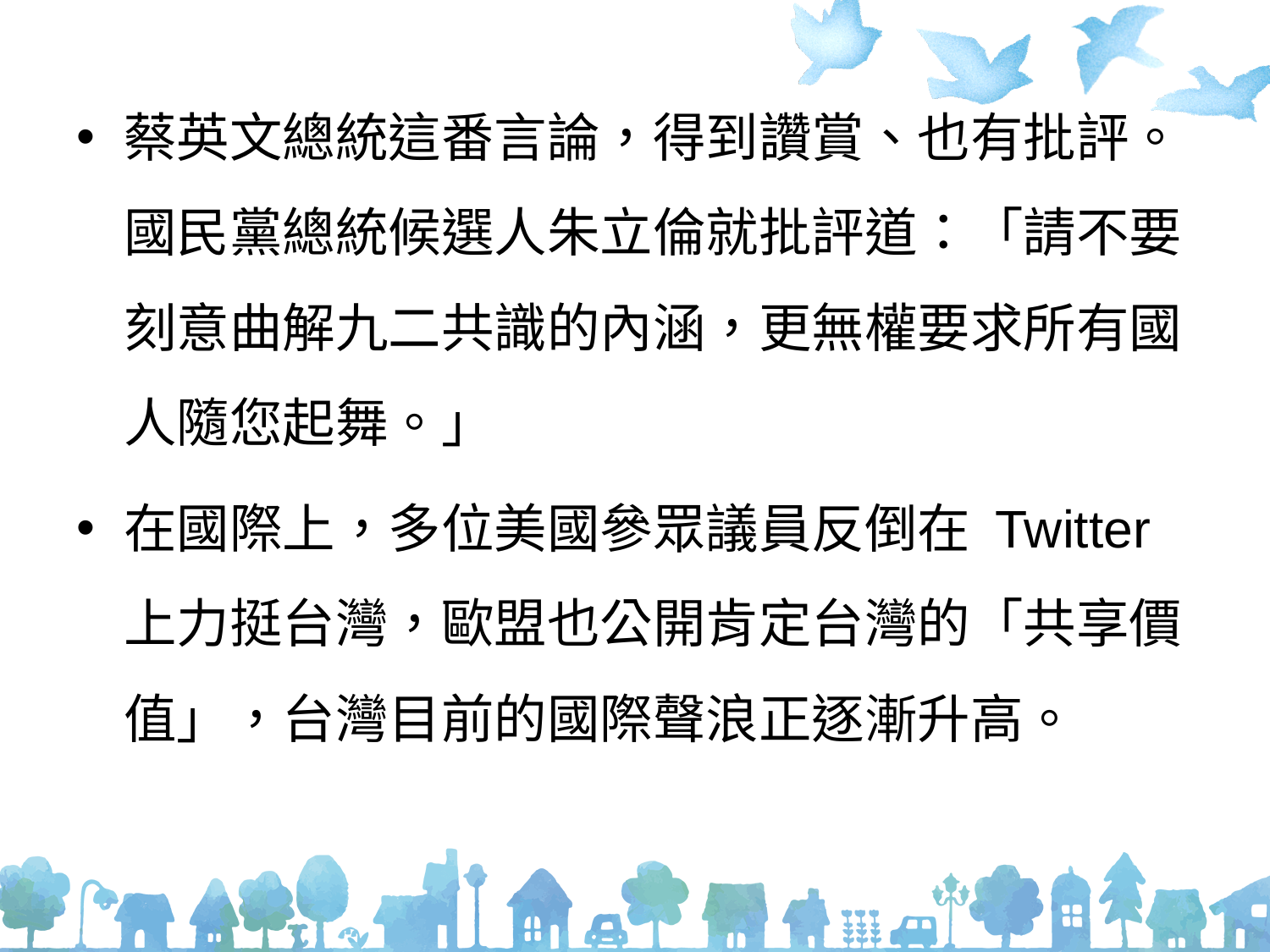

蔡英文總統這番言論，得到讚賞、也有批評。國民黨總統候選人朱立倫就批評道：「請不要刻意曲解九二共識的內涵，更無權要求所有國人隨您起舞。」
在國際上，多位美國參眾議員反倒在 Twitter 上力挺台灣，歐盟也公開肯定台灣的「共享價值」，台灣目前的國際聲浪正逐漸升高。